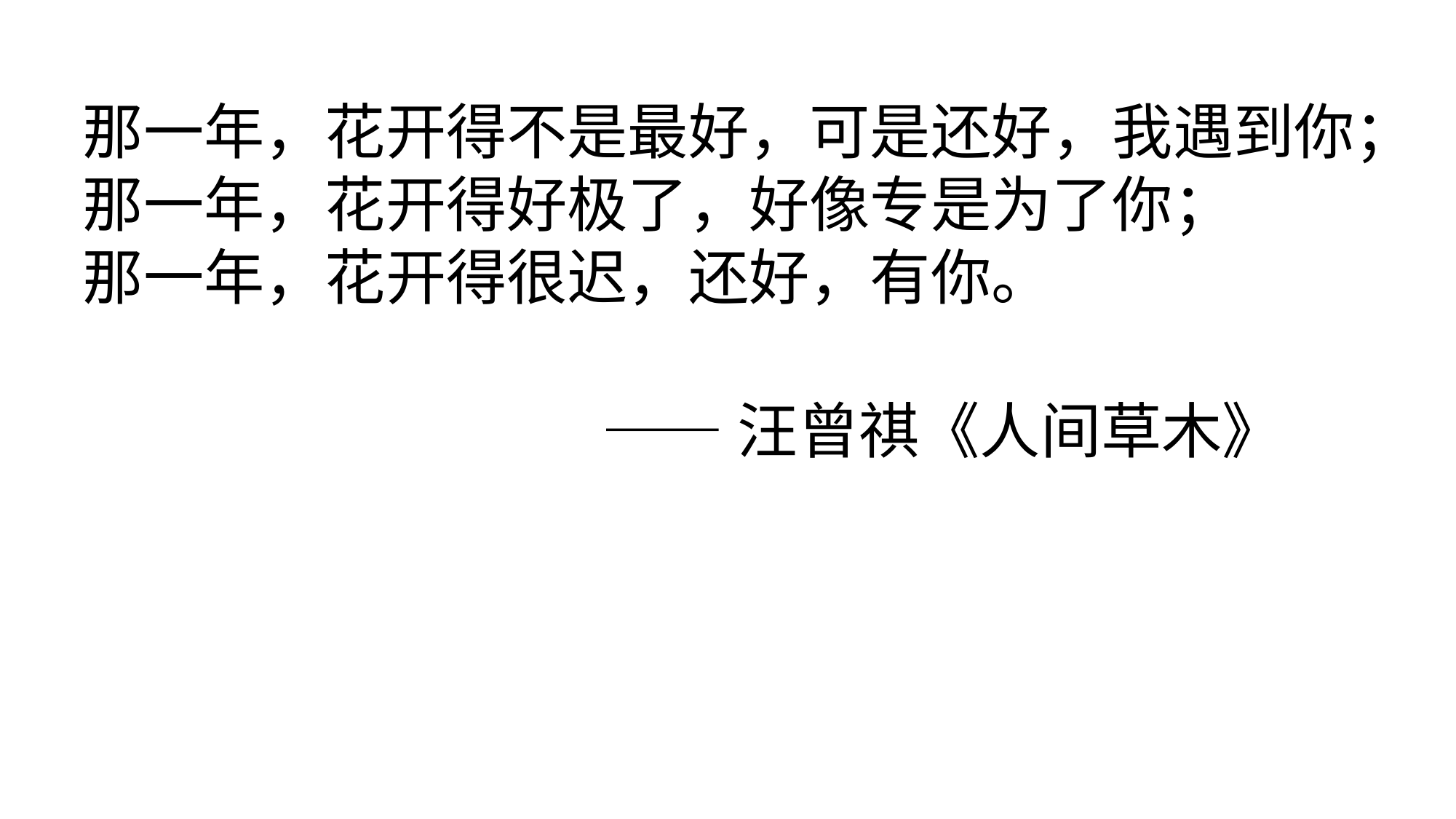

那一年，花开得不是最好，可是还好，我遇到你；那一年，花开得好极了，好像专是为了你；
那一年，花开得很迟，还好，有你。
——汪曾祺《人间草木》